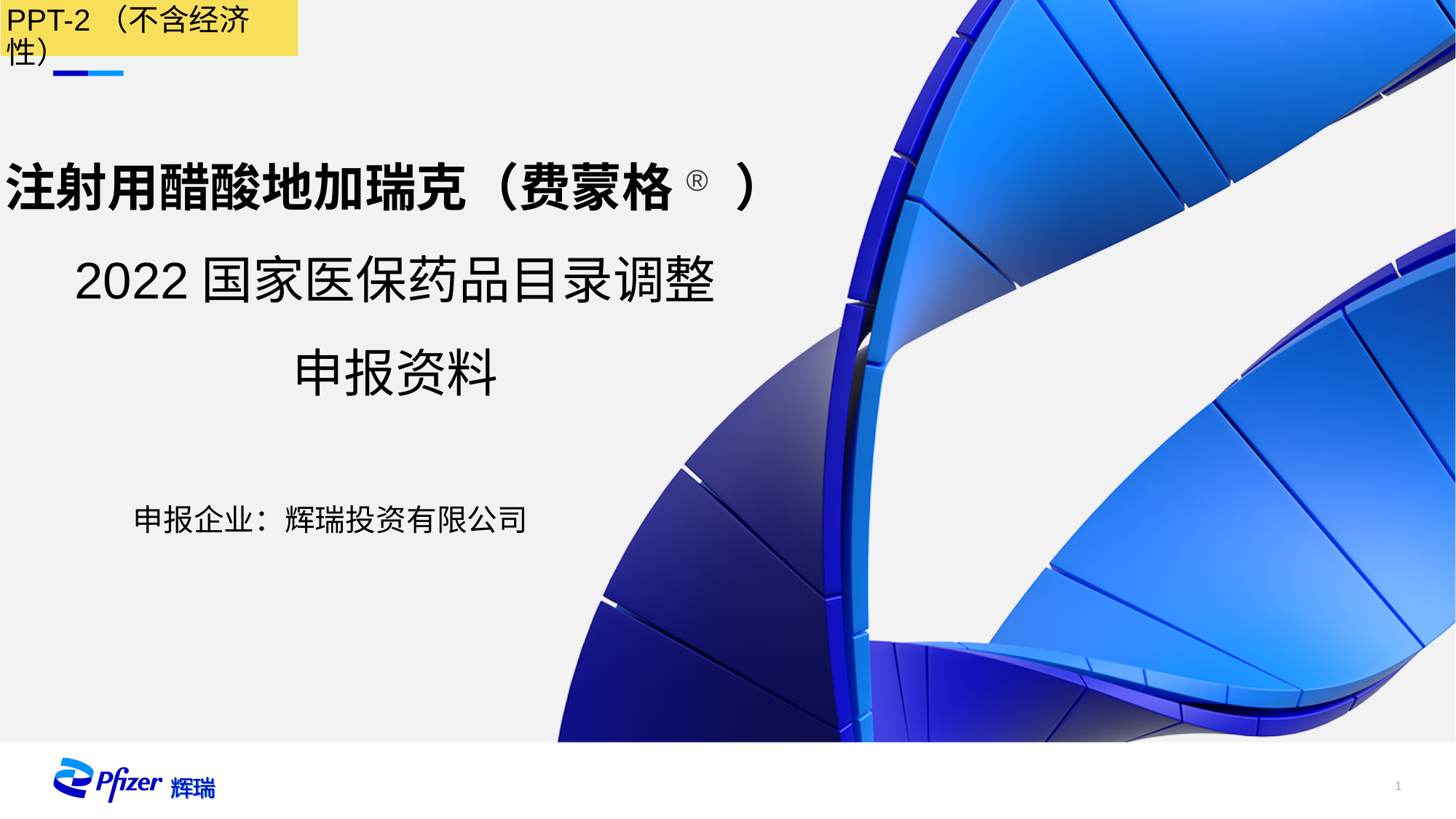

PPT-2（不含经济性）
# 注射用醋酸地加瑞克（费蒙格® ） 2022国家医保药品目录调整 申报资料
申报企业：辉瑞投资有限公司